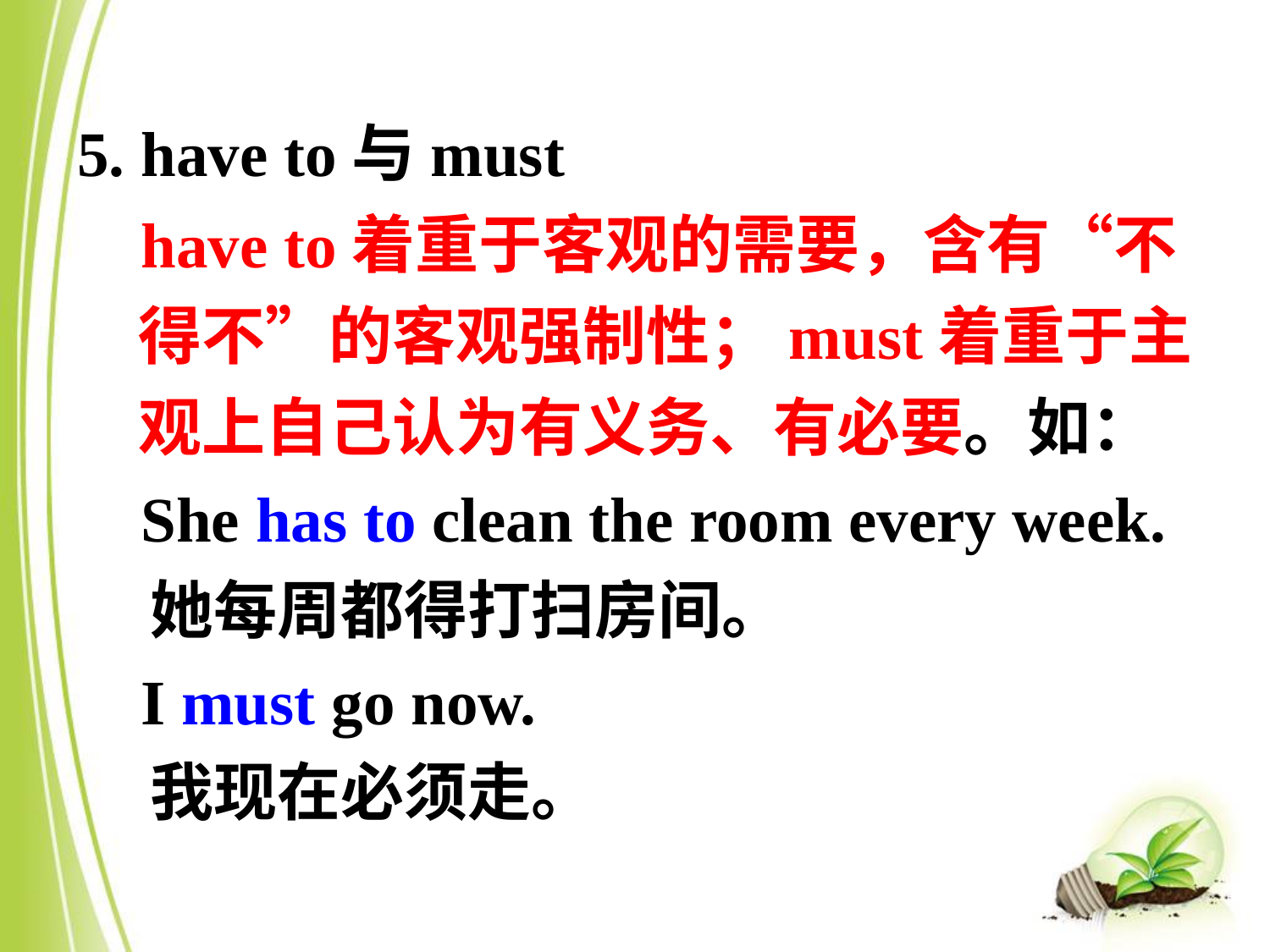

5. have to与must
    have to着重于客观的需要，含有“不得不”的客观强制性；must着重于主观上自己认为有义务、有必要。如：
    She has to clean the room every week.
    她每周都得打扫房间。
    I must go now.
    我现在必须走。